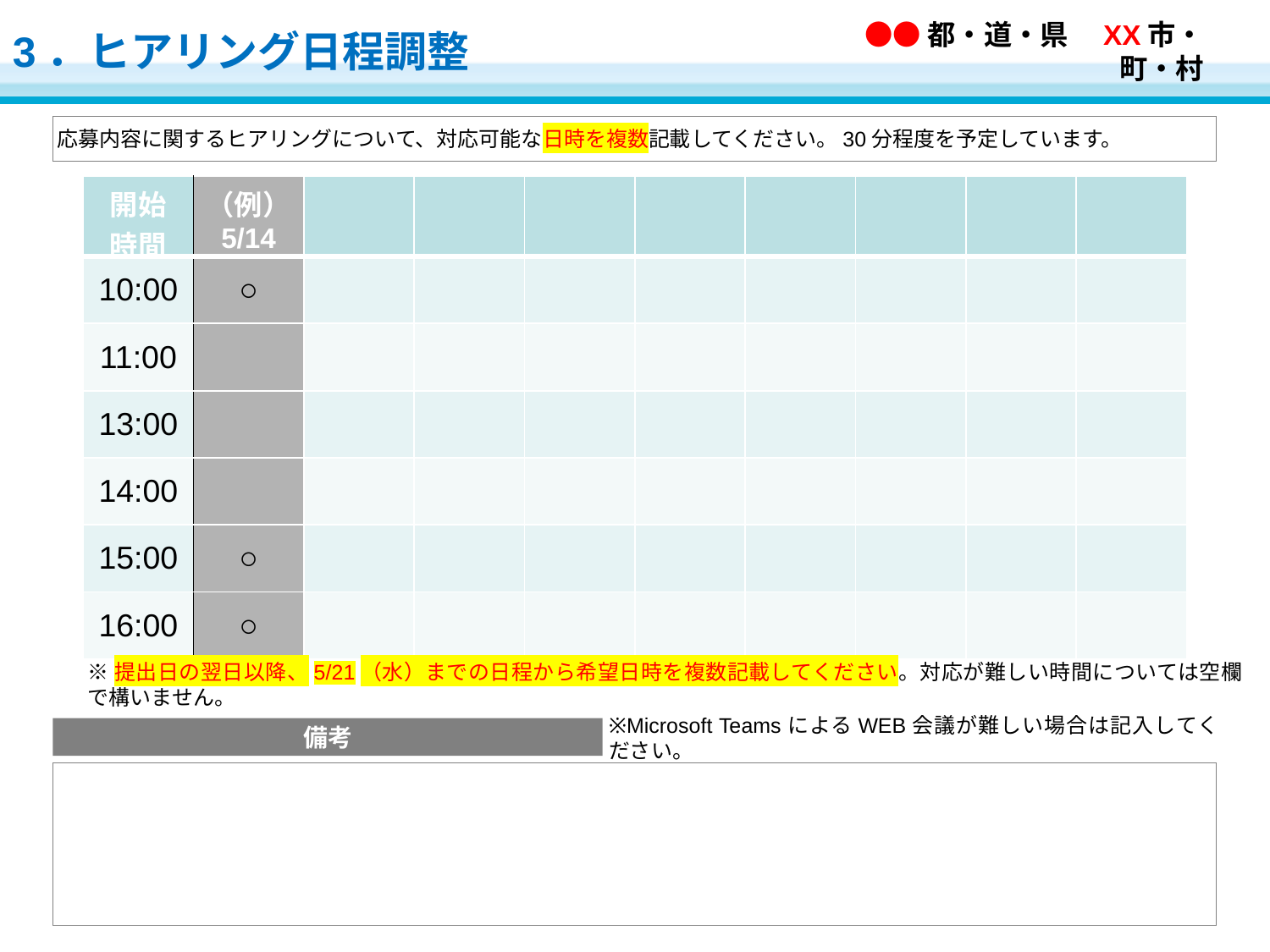

3．ヒアリング日程調整
●●都・道・県　XX市・町・村
応募内容に関するヒアリングについて、対応可能な日時を複数記載してください。30分程度を予定しています。
| 開始 時間 | （例） 5/14 |  |  |  |  |  |  |  |  |
| --- | --- | --- | --- | --- | --- | --- | --- | --- | --- |
| 10:00 | ○ |  |  |  |  |  |  |  |  |
| 11:00 |  |  |  |  |  |  |  |  |  |
| 13:00 |  |  |  |  |  |  |  |  |  |
| 14:00 |  |  |  |  |  |  |  |  |  |
| 15:00 | ○ |  |  |  |  |  |  |  |  |
| 16:00 | ○ |  |  |  |  |  |  |  |  |
※提出日の翌日以降、5/21（水）までの日程から希望日時を複数記載してください。対応が難しい時間については空欄で構いません。
※Microsoft TeamsによるWEB会議が難しい場合は記入してください。
備考